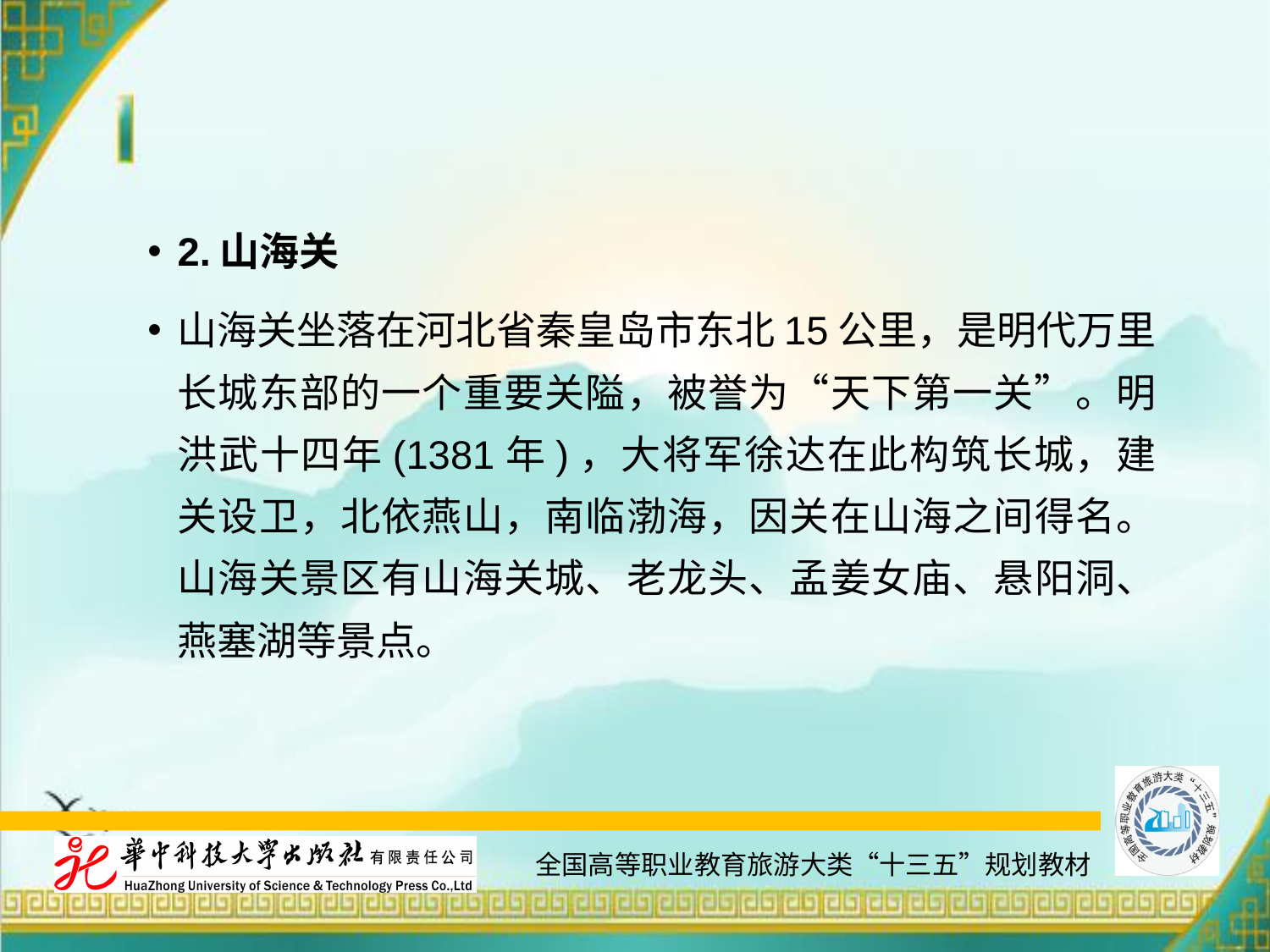

#
2.山海关
山海关坐落在河北省秦皇岛市东北15公里，是明代万里长城东部的一个重要关隘，被誉为“天下第一关”。明洪武十四年(1381年)，大将军徐达在此构筑长城，建关设卫，北依燕山，南临渤海，因关在山海之间得名。山海关景区有山海关城、老龙头、孟姜女庙、悬阳洞、燕塞湖等景点。